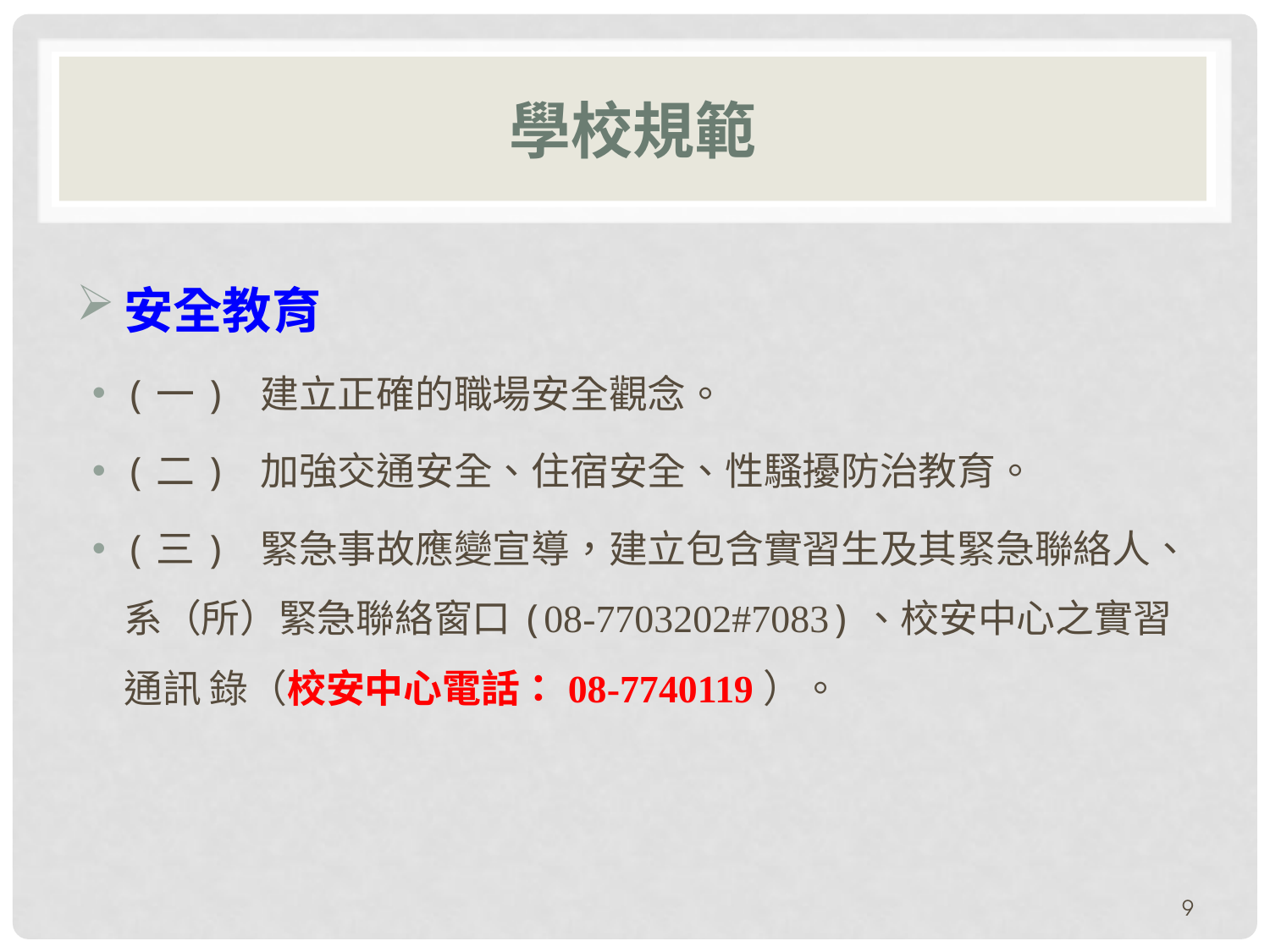

# 學校規範
安全教育
(一) 建立正確的職場安全觀念。
(二) 加強交通安全、住宿安全、性騷擾防治教育。
(三) 緊急事故應變宣導，建立包含實習生及其緊急聯絡人、系（所）緊急聯絡窗口(08-7703202#7083)、校安中心之實習通訊 錄（校安中心電話：08-7740119）。
9